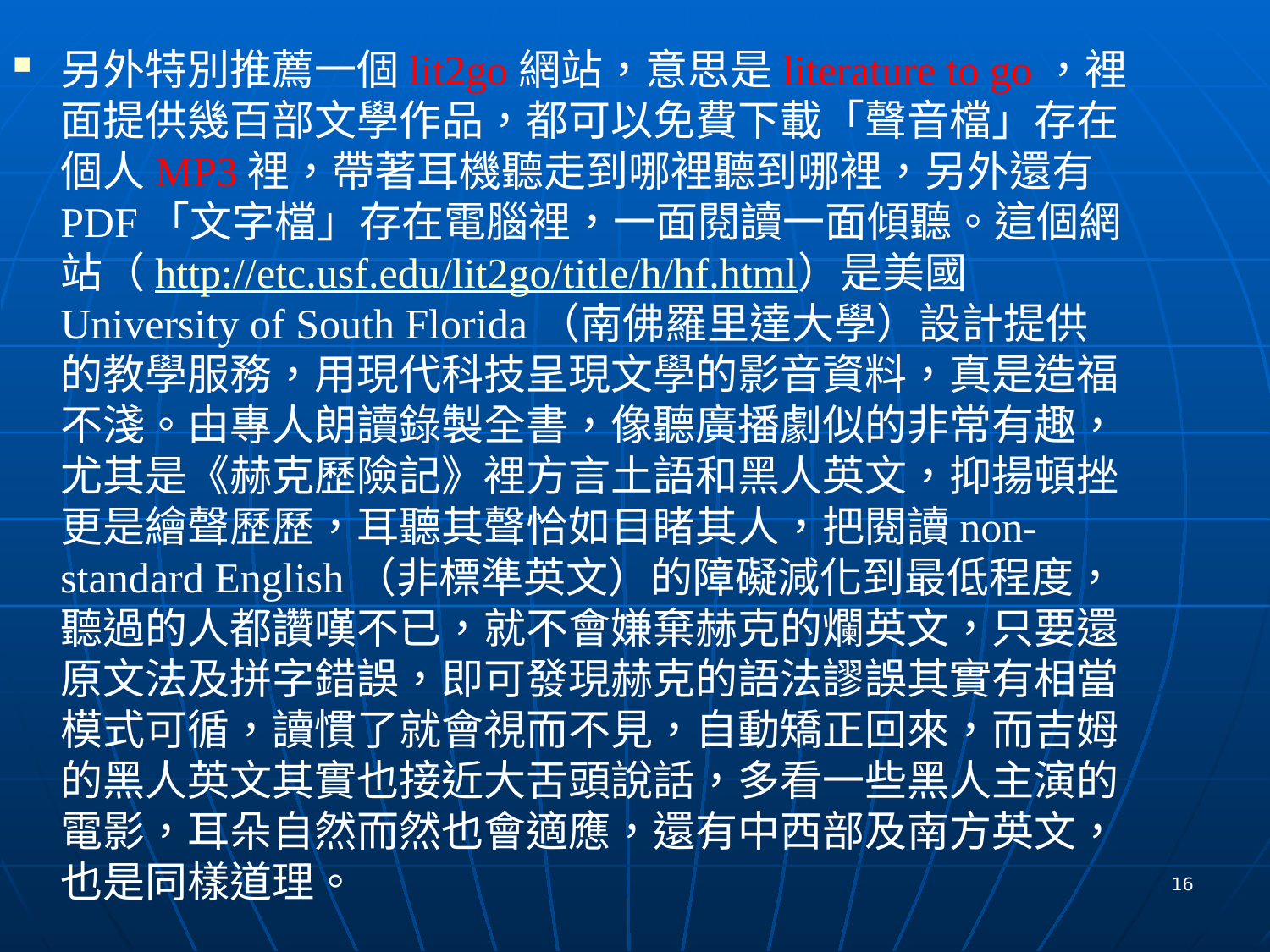

另外特別推薦一個lit2go網站，意思是literature to go，裡面提供幾百部文學作品，都可以免費下載「聲音檔」存在個人MP3裡，帶著耳機聽走到哪裡聽到哪裡，另外還有PDF「文字檔」存在電腦裡，一面閱讀一面傾聽。這個網站（http://etc.usf.edu/lit2go/title/h/hf.html）是美國University of South Florida（南佛羅里達大學）設計提供的教學服務，用現代科技呈現文學的影音資料，真是造福不淺。由專人朗讀錄製全書，像聽廣播劇似的非常有趣，尤其是《赫克歷險記》裡方言土語和黑人英文，抑揚頓挫更是繪聲歷歷，耳聽其聲恰如目睹其人，把閱讀non-standard English（非標準英文）的障礙減化到最低程度，聽過的人都讚嘆不已，就不會嫌棄赫克的爛英文，只要還原文法及拼字錯誤，即可發現赫克的語法謬誤其實有相當模式可循，讀慣了就會視而不見，自動矯正回來，而吉姆的黑人英文其實也接近大舌頭說話，多看一些黑人主演的電影，耳朵自然而然也會適應，還有中西部及南方英文，也是同樣道理。

16